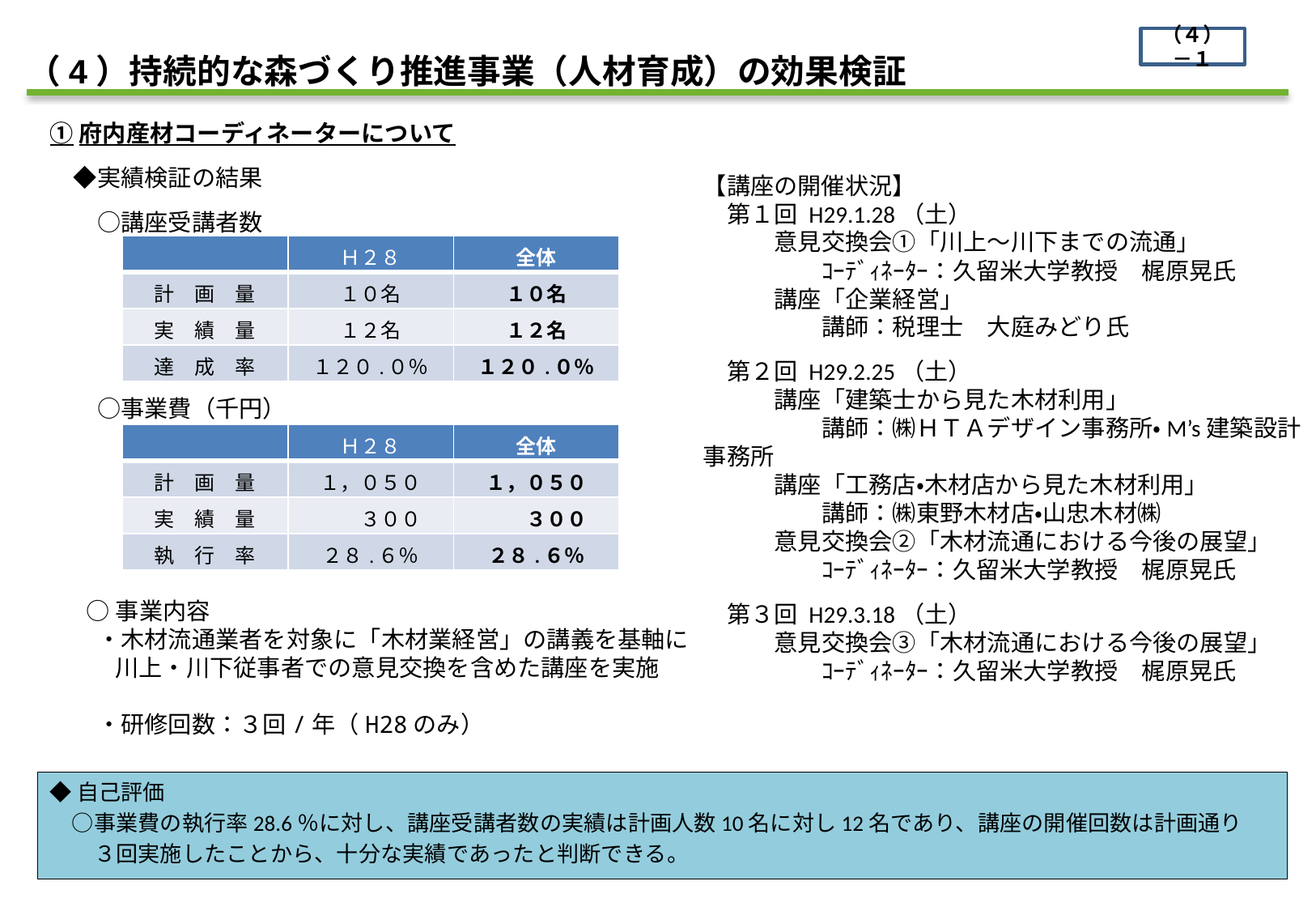

（４）－１
（4）持続的な森づくり推進事業（人材育成）の効果検証
①府内産材コーディネーターについて

　◆実績検証の結果

　　○講座受講者数

　　○事業費（千円）

【講座の開催状況】
　第１回 H29.1.28（土）
　　　意見交換会①「川上～川下までの流通」
　　　　　ｺｰﾃﾞｨﾈｰﾀｰ：久留米大学教授　梶原晃氏
　　　講座「企業経営」
　　　　　講師：税理士　大庭みどり氏

　第２回 H29.2.25（土）
　　　講座「建築士から見た木材利用」
　　　　　講師：㈱ＨＴＡデザイン事務所・M’s建築設計事務所
　　　講座「工務店・木材店から見た木材利用」
　　　　　講師：㈱東野木材店・山忠木材㈱
　　　意見交換会②「木材流通における今後の展望」
　　　　　ｺｰﾃﾞｨﾈｰﾀｰ：久留米大学教授　梶原晃氏

　第３回 H29.3.18（土）
　　　意見交換会③「木材流通における今後の展望」
　　　　　ｺｰﾃﾞｨﾈｰﾀｰ：久留米大学教授　梶原晃氏
|  | Ｈ２８ | 全体 |
| --- | --- | --- |
| 計　画　量 | １０名 | １０名 |
| 実　績　量 | １２名 | １２名 |
| 達　成　率 | １２０.０％ | １２０.０％ |
|  | Ｈ２８ | 全体 |
| --- | --- | --- |
| 計　画　量 | １，０５０ | １，０５０ |
| 実　績　量 | ３００ | ３００ |
| 執　行　率 | ２８.６％ | ２８.６％ |
○事業内容
 ・木材流通業者を対象に「木材業経営」の講義を基軸に
　 川上・川下従事者での意見交換を含めた講座を実施
 ・研修回数：３回/年（H28のみ）
◆自己評価
　○事業費の執行率28.6％に対し、講座受講者数の実績は計画人数10名に対し12名であり、講座の開催回数は計画通り
　　３回実施したことから、十分な実績であったと判断できる。